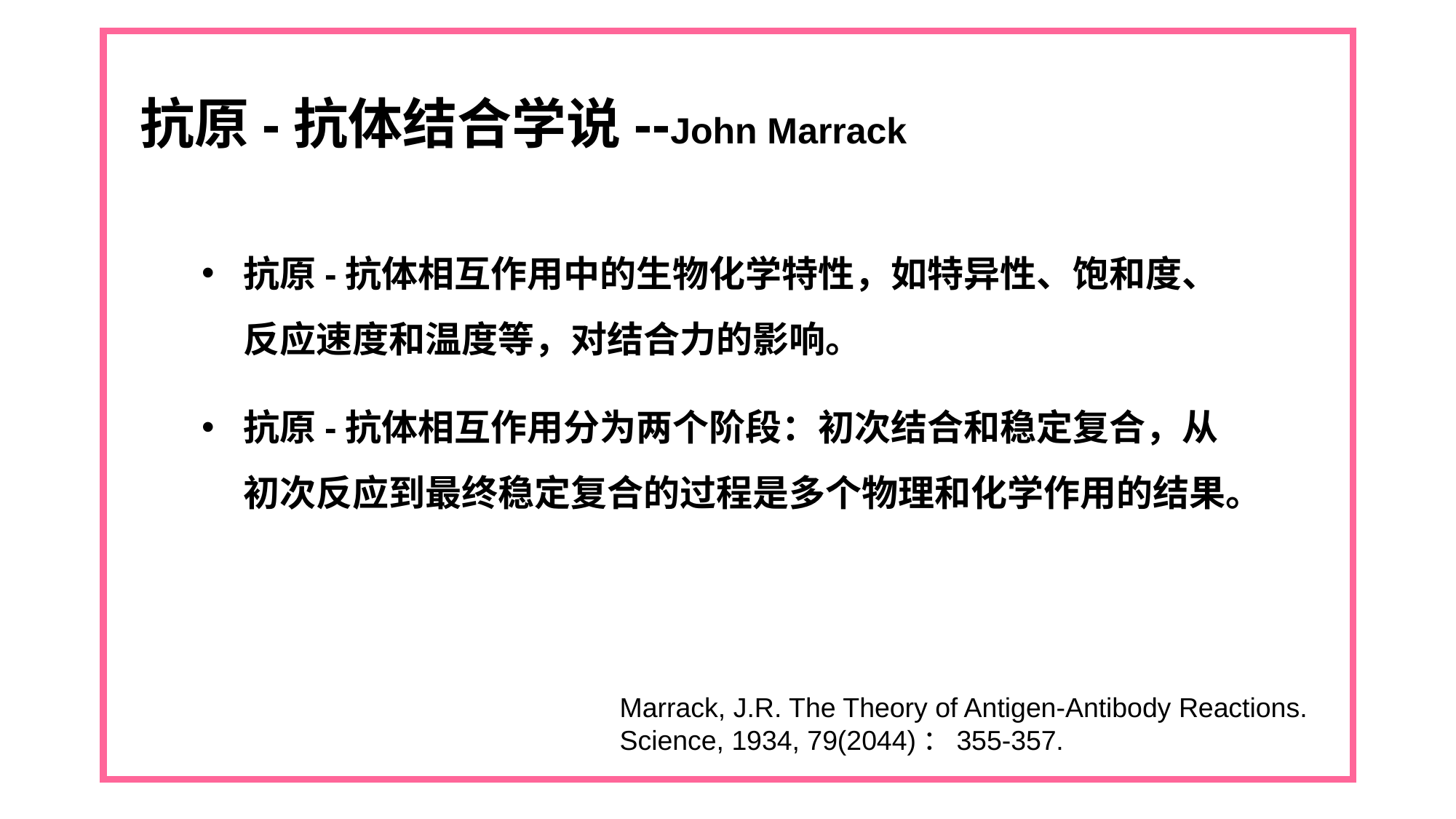

抗原-抗体结合学说--John Marrack
抗原-抗体相互作用中的生物化学特性，如特异性、饱和度、反应速度和温度等，对结合力的影响。
抗原-抗体相互作用分为两个阶段：初次结合和稳定复合，从初次反应到最终稳定复合的过程是多个物理和化学作用的结果。
Marrack, J.R. The Theory of Antigen-Antibody Reactions. Science, 1934, 79(2044)：355-357.